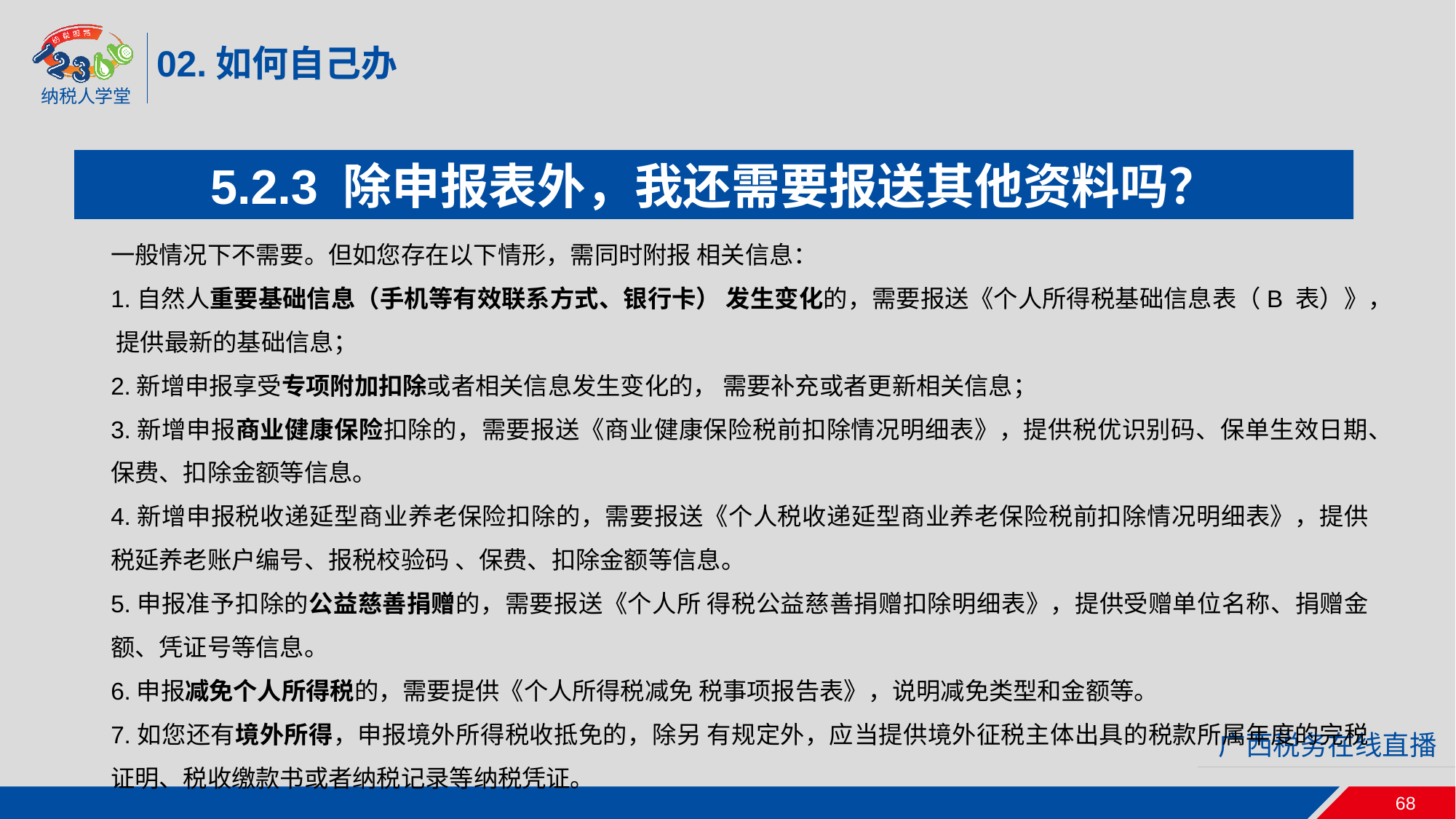

02.如何自己办
5.2.3 除申报表外，我还需要报送其他资料吗？
一般情况下不需要。但如您存在以下情形，需同时附报 相关信息：
1.自然人重要基础信息（手机等有效联系方式、银行卡） 发生变化的，需要报送《个人所得税基础信息表（B 表）》， 提供最新的基础信息；
2.新增申报享受专项附加扣除或者相关信息发生变化的， 需要补充或者更新相关信息；
3.新增申报商业健康保险扣除的，需要报送《商业健康保险税前扣除情况明细表》，提供税优识别码、保单生效日期、保费、扣除金额等信息。
4.新增申报税收递延型商业养老保险扣除的，需要报送《个人税收递延型商业养老保险税前扣除情况明细表》，提供税延养老账户编号、报税校验码 、保费、扣除金额等信息。
5.申报准予扣除的公益慈善捐赠的，需要报送《个人所 得税公益慈善捐赠扣除明细表》，提供受赠单位名称、捐赠金额、凭证号等信息。
6.申报减免个人所得税的，需要提供《个人所得税减免 税事项报告表》，说明减免类型和金额等。
7.如您还有境外所得，申报境外所得税收抵免的，除另 有规定外，应当提供境外征税主体出具的税款所属年度的完税证明、税收缴款书或者纳税记录等纳税凭证。